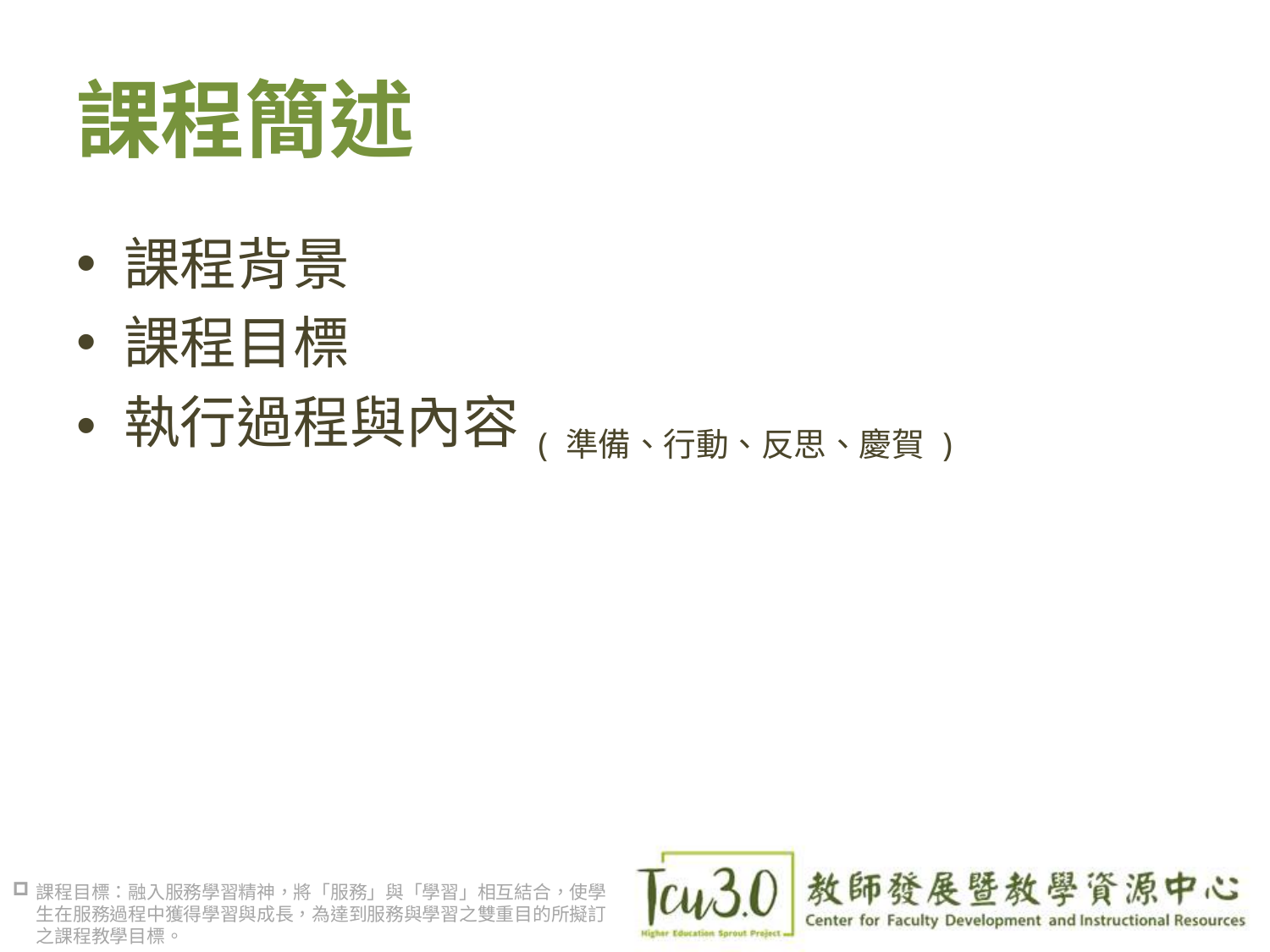

# 課程簡述
課程背景
課程目標
執行過程與內容(準備、行動、反思、慶賀)
課程目標：融入服務學習精神，將「服務」與「學習」相互結合，使學生在服務過程中獲得學習與成長，為達到服務與學習之雙重目的所擬訂之課程教學目標。